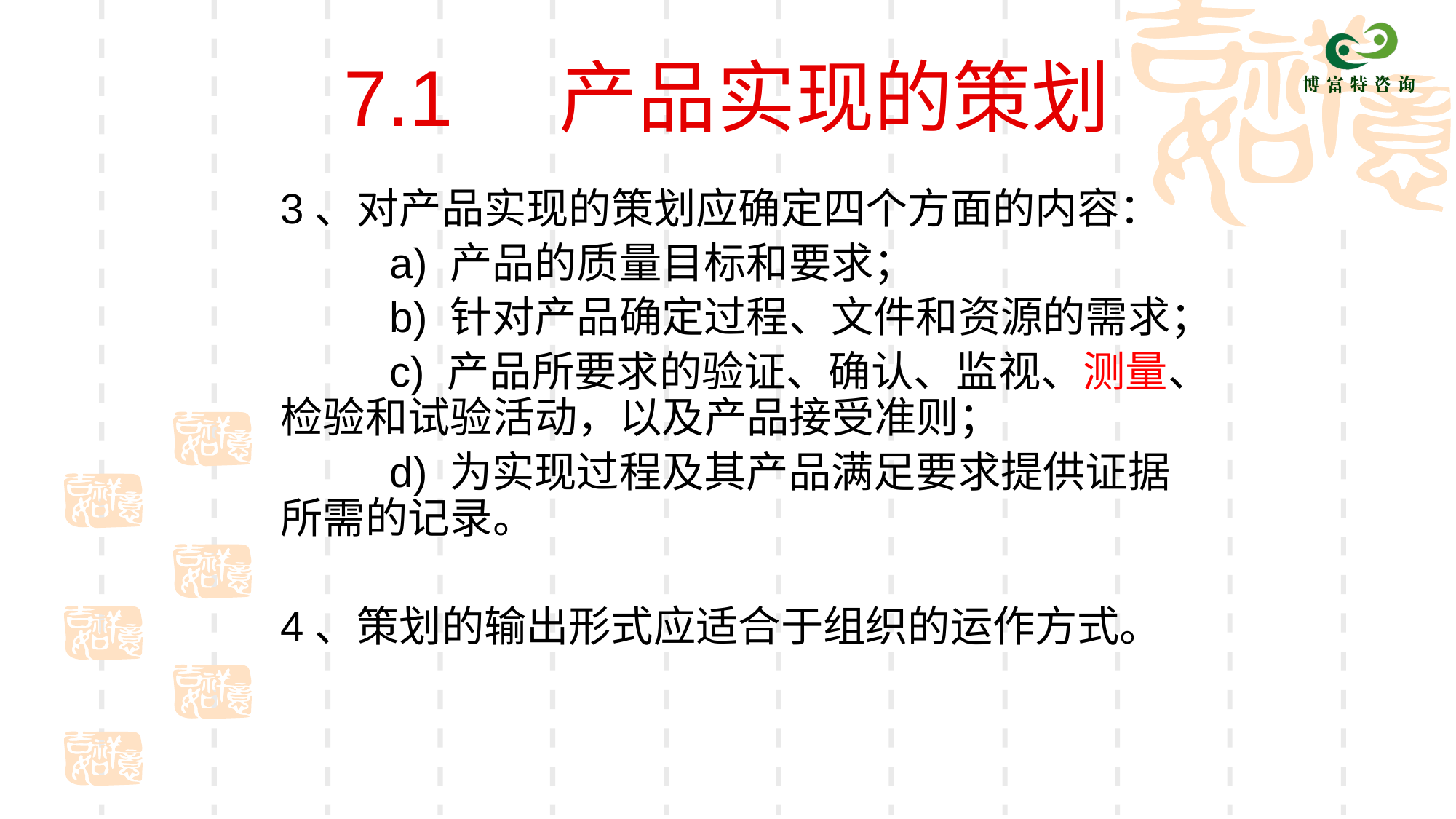

# 7.1    产品实现的策划
	3、对产品实现的策划应确定四个方面的内容：
		a) 产品的质量目标和要求；
		b) 针对产品确定过程、文件和资源的需求；
		c) 产品所要求的验证、确认、监视、测量、检验和试验活动，以及产品接受准则；
		d) 为实现过程及其产品满足要求提供证据所需的记录。

	4、策划的输出形式应适合于组织的运作方式。